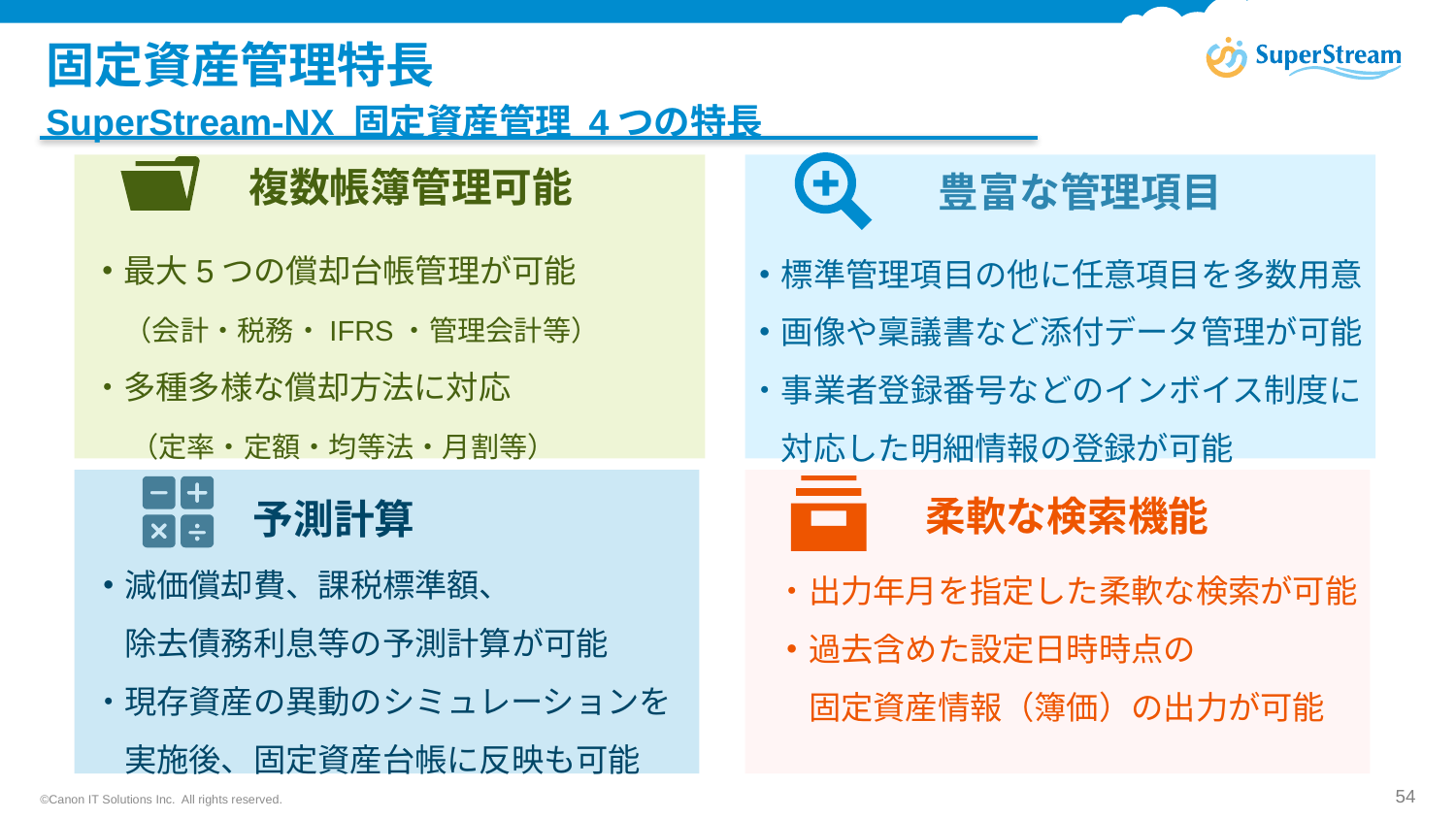

# 固定資産管理特長
SuperStream-NX 固定資産管理 4つの特長

複数帳簿管理可能

豊富な管理項目
・最大5つの償却台帳管理が可能
　（会計・税務・IFRS・管理会計等）
・多種多様な償却方法に対応
　 （定率・定額・均等法・月割等）

・標準管理項目の他に任意項目を多数用意
・画像や稟議書など添付データ管理が可能
・事業者登録番号などのインボイス制度に
　対応した明細情報の登録が可能

柔軟な検索機能
予測計算
・減価償却費、課税標準額、
　除去債務利息等の予測計算が可能
・現存資産の異動のシミュレーションを
　実施後、固定資産台帳に反映も可能
・出力年月を指定した柔軟な検索が可能
・過去含めた設定日時時点の
　固定資産情報（簿価）の出力が可能
©Canon IT Solutions Inc.  All rights reserved.
54